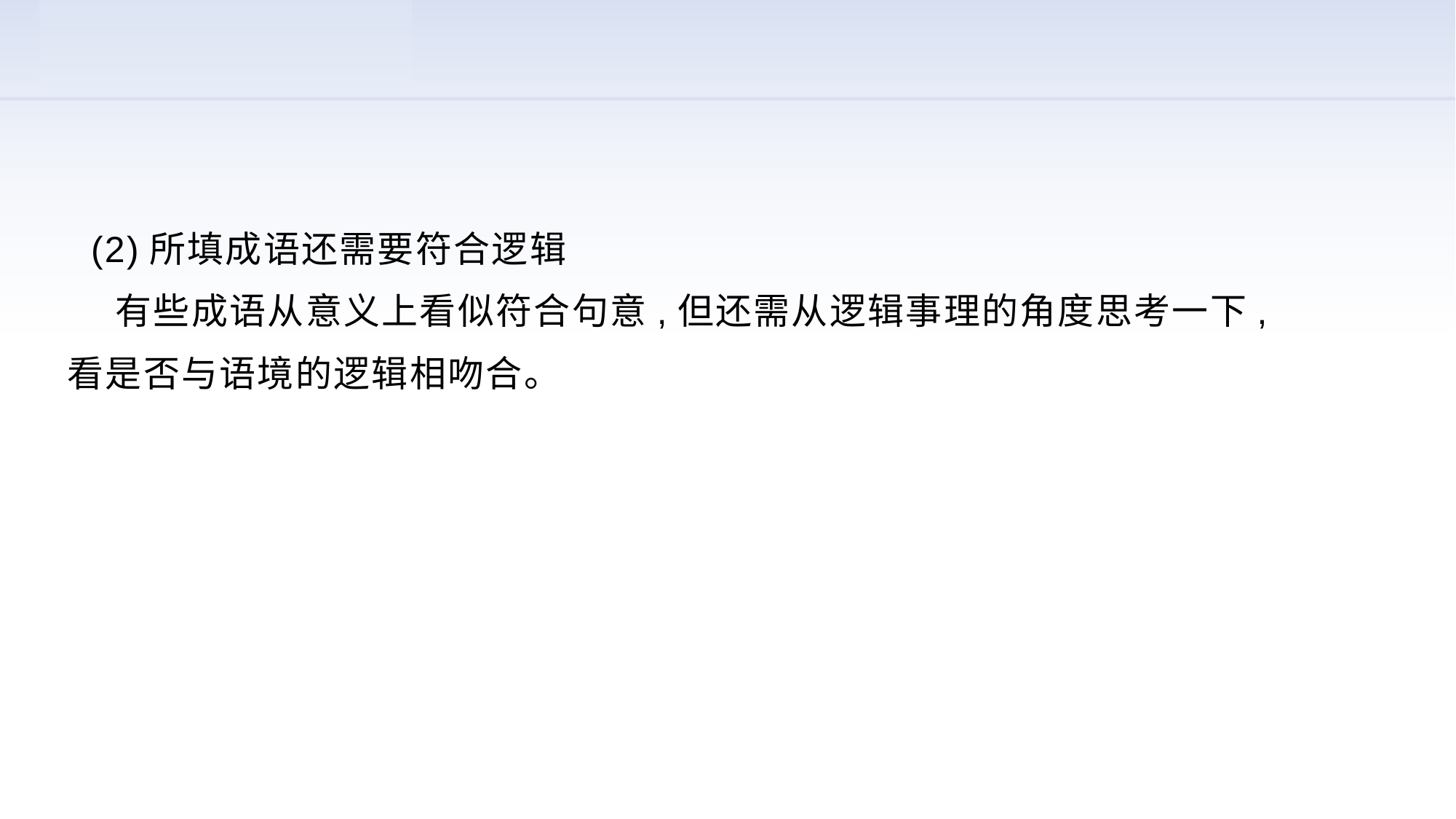

(2)所填成语还需要符合逻辑

    有些成语从意义上看似符合句意,但还需从逻辑事理的角度思考一下,

看是否与语境的逻辑相吻合。